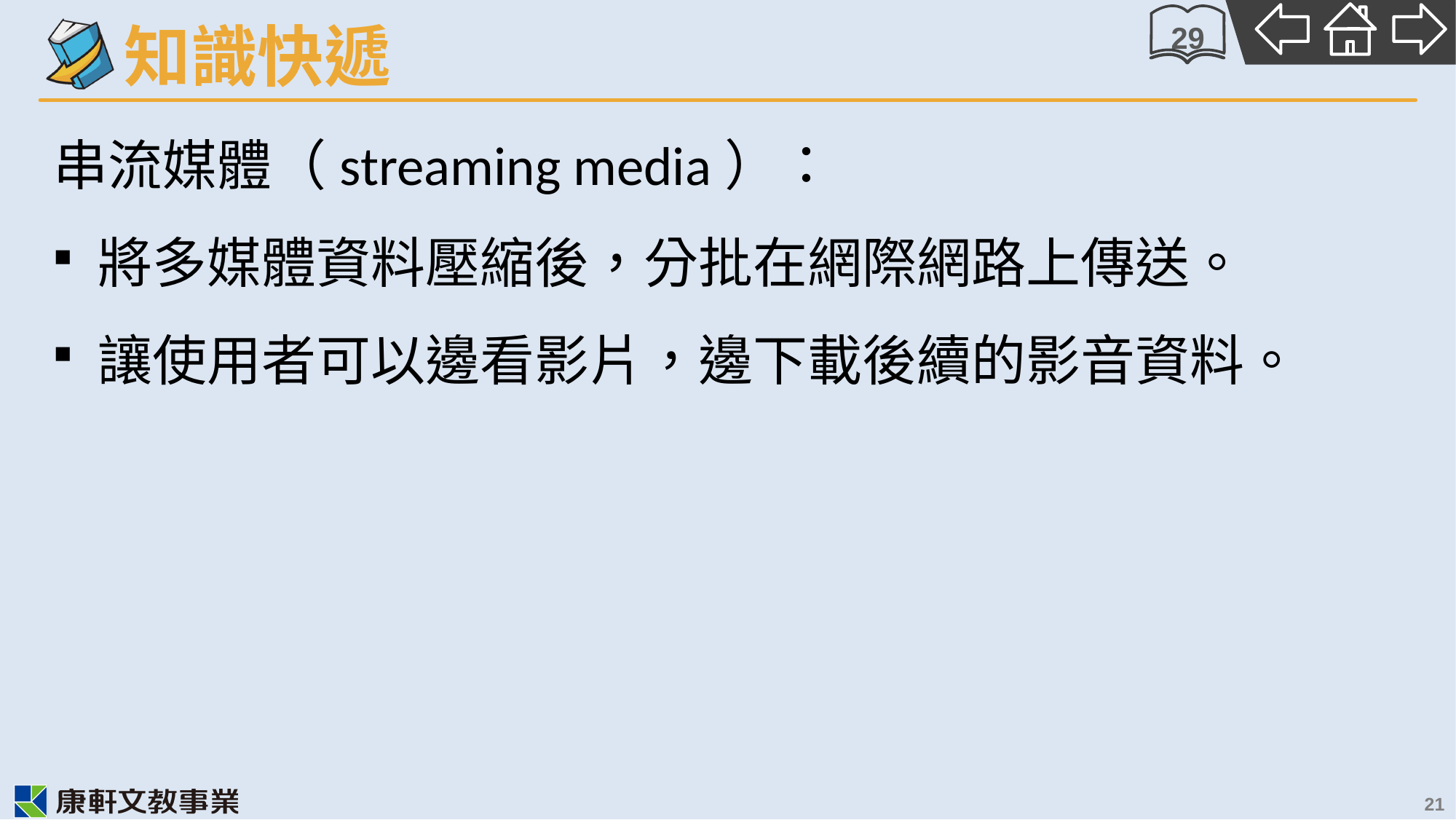

29
串流媒體（streaming media）：
將多媒體資料壓縮後，分批在網際網路上傳送。
讓使用者可以邊看影片，邊下載後續的影音資料。
21